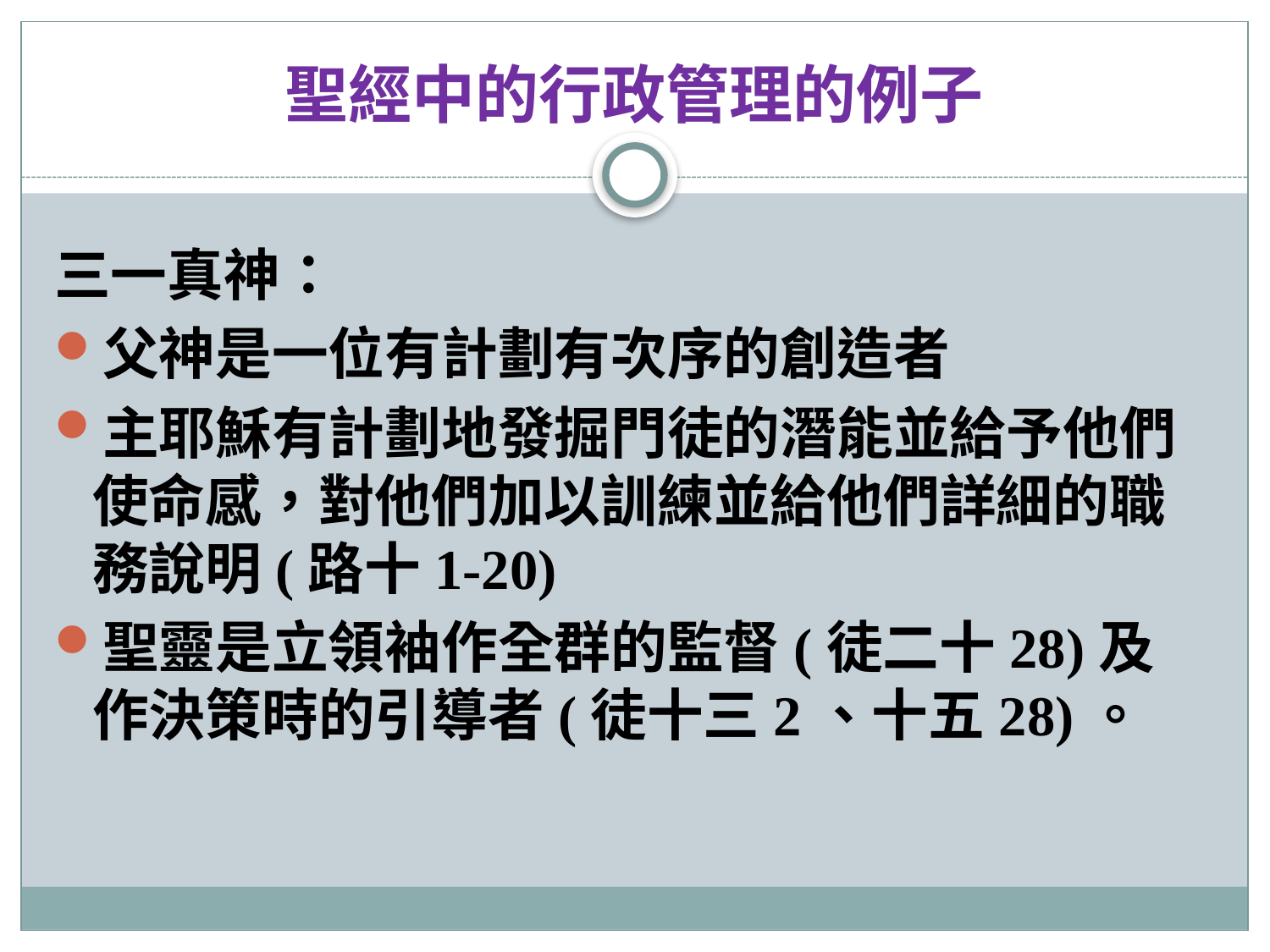

# 聖經中的行政管理的例子
三一真神：
父神是一位有計劃有次序的創造者
主耶穌有計劃地發掘門徒的潛能並給予他們使命感，對他們加以訓練並給他們詳細的職務說明(路十1-20)
聖靈是立領袖作全群的監督(徒二十28)及作決策時的引導者(徒十三2、十五28)。